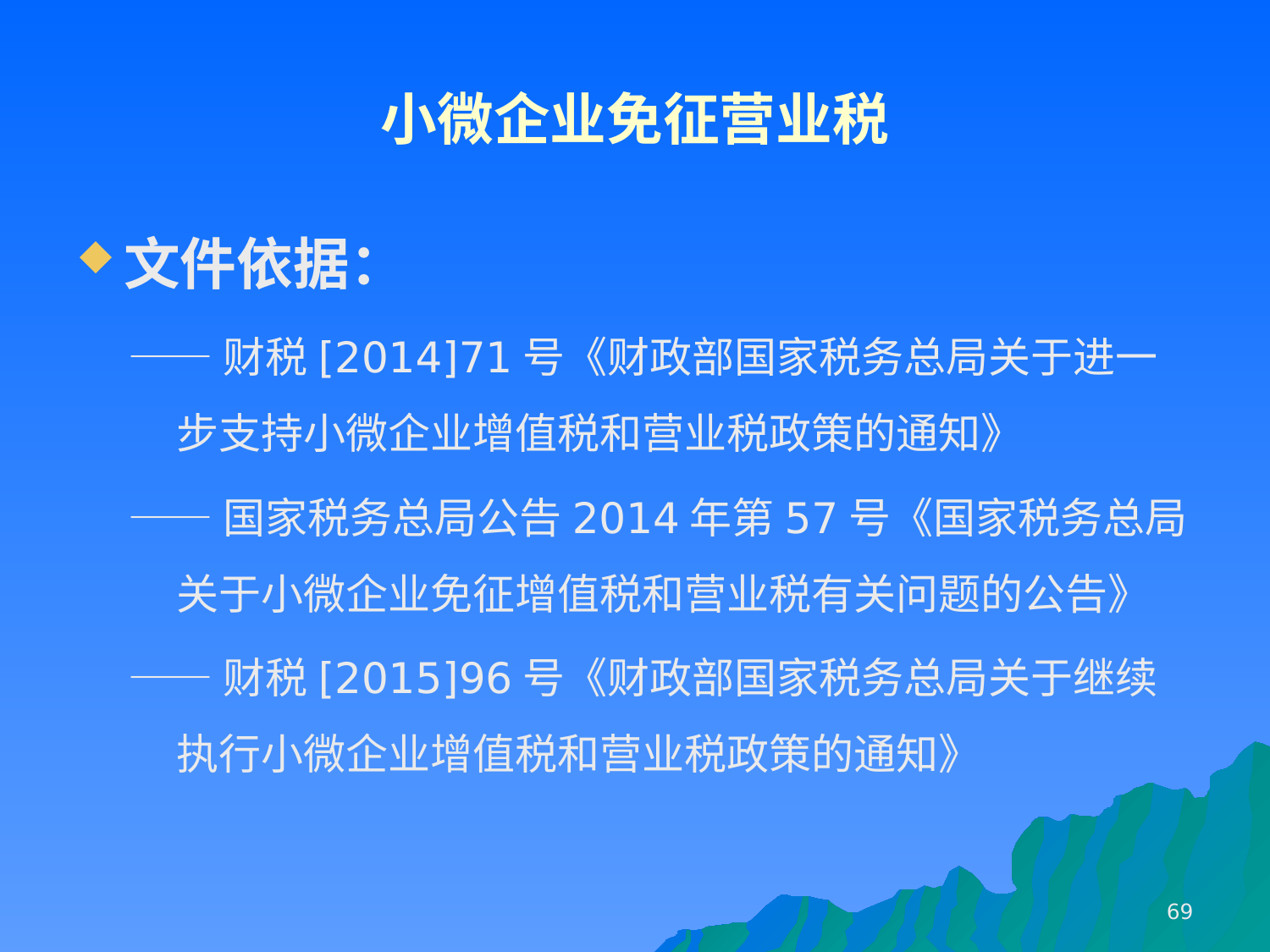

# 小微企业免征营业税
文件依据：
——财税[2014]71号《财政部国家税务总局关于进一步支持小微企业增值税和营业税政策的通知》
——国家税务总局公告2014年第57号《国家税务总局关于小微企业免征增值税和营业税有关问题的公告》
——财税[2015]96号《财政部国家税务总局关于继续执行小微企业增值税和营业税政策的通知》

69